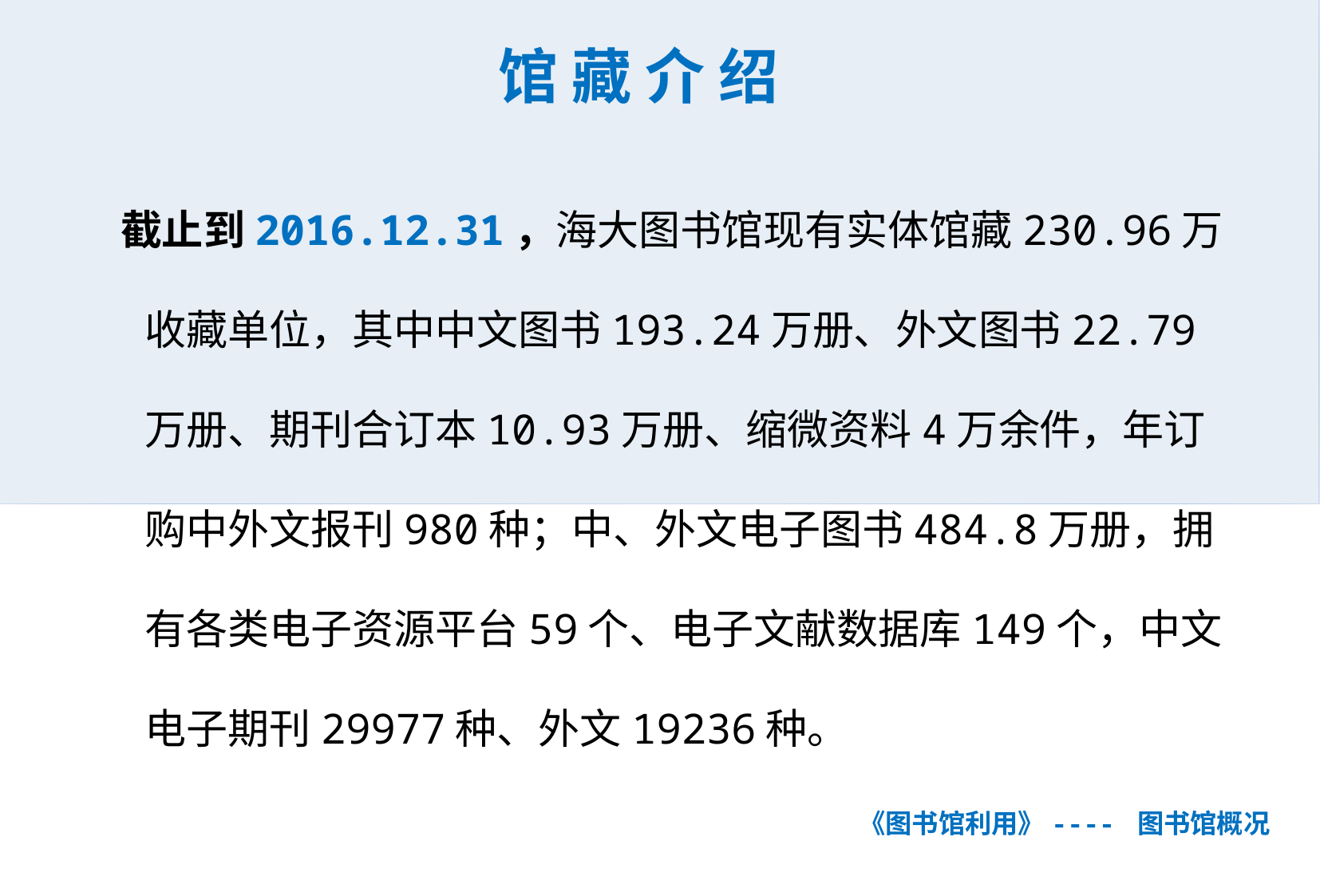

馆 藏 介 绍

     截止到2016.12.31，海大图书馆现有实体馆藏230.96万收藏单位，其中中文图书193.24万册、外文图书22.79万册、期刊合订本10.93万册、缩微资料4万余件，年订购中外文报刊980种；中、外文电子图书484.8万册，拥有各类电子资源平台59个、电子文献数据库149个，中文电子期刊29977种、外文19236种。
《图书馆利用》---- 图书馆概况